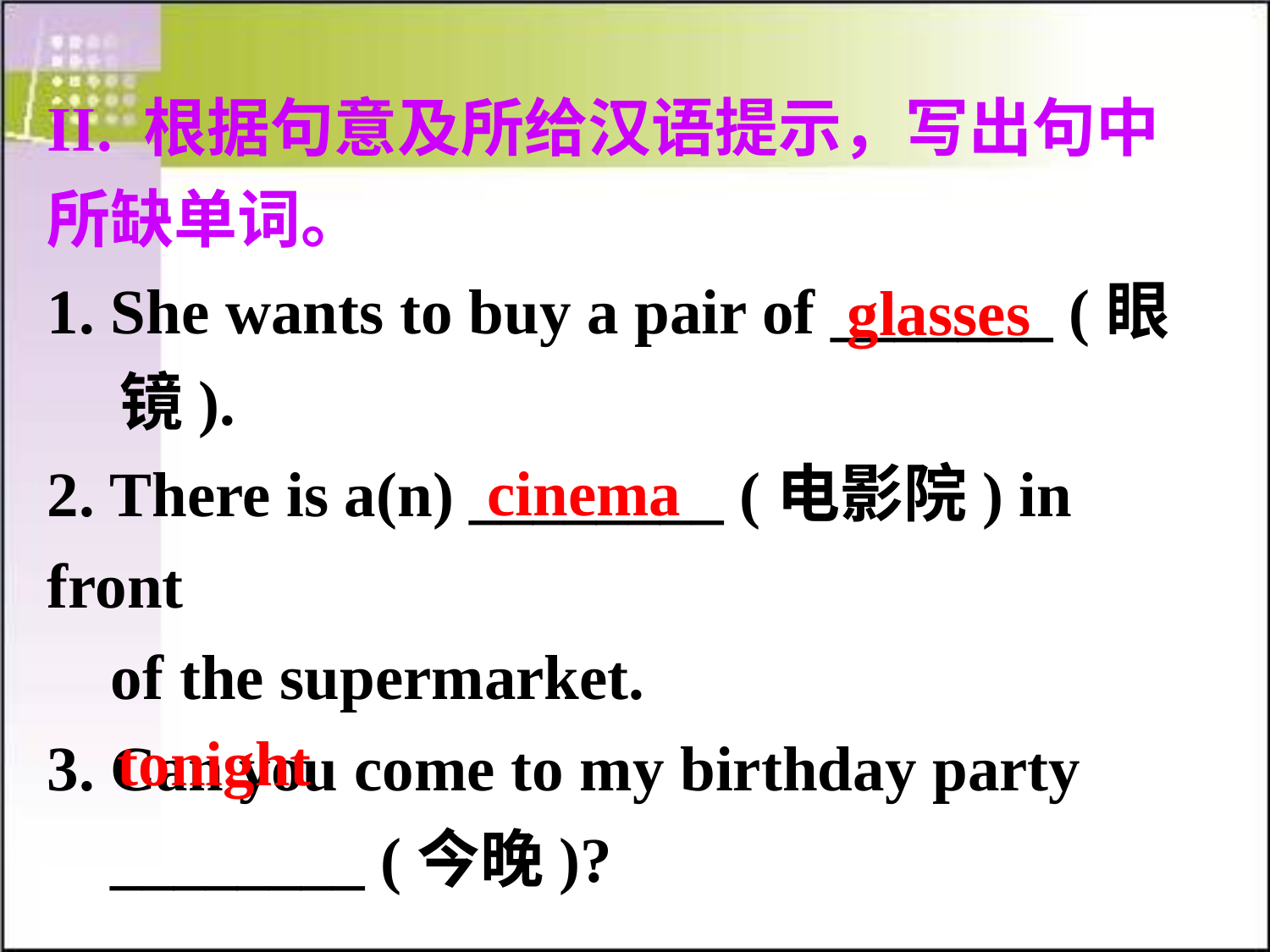

II. 根据句意及所给汉语提示，写出句中所缺单词。
1. She wants to buy a pair of _______ (眼
    镜).
2. There is a(n) ________ (电影院) in front
    of the supermarket.
3. Can you come to my birthday party
    ________ (今晚)?
glasses
cinema
tonight